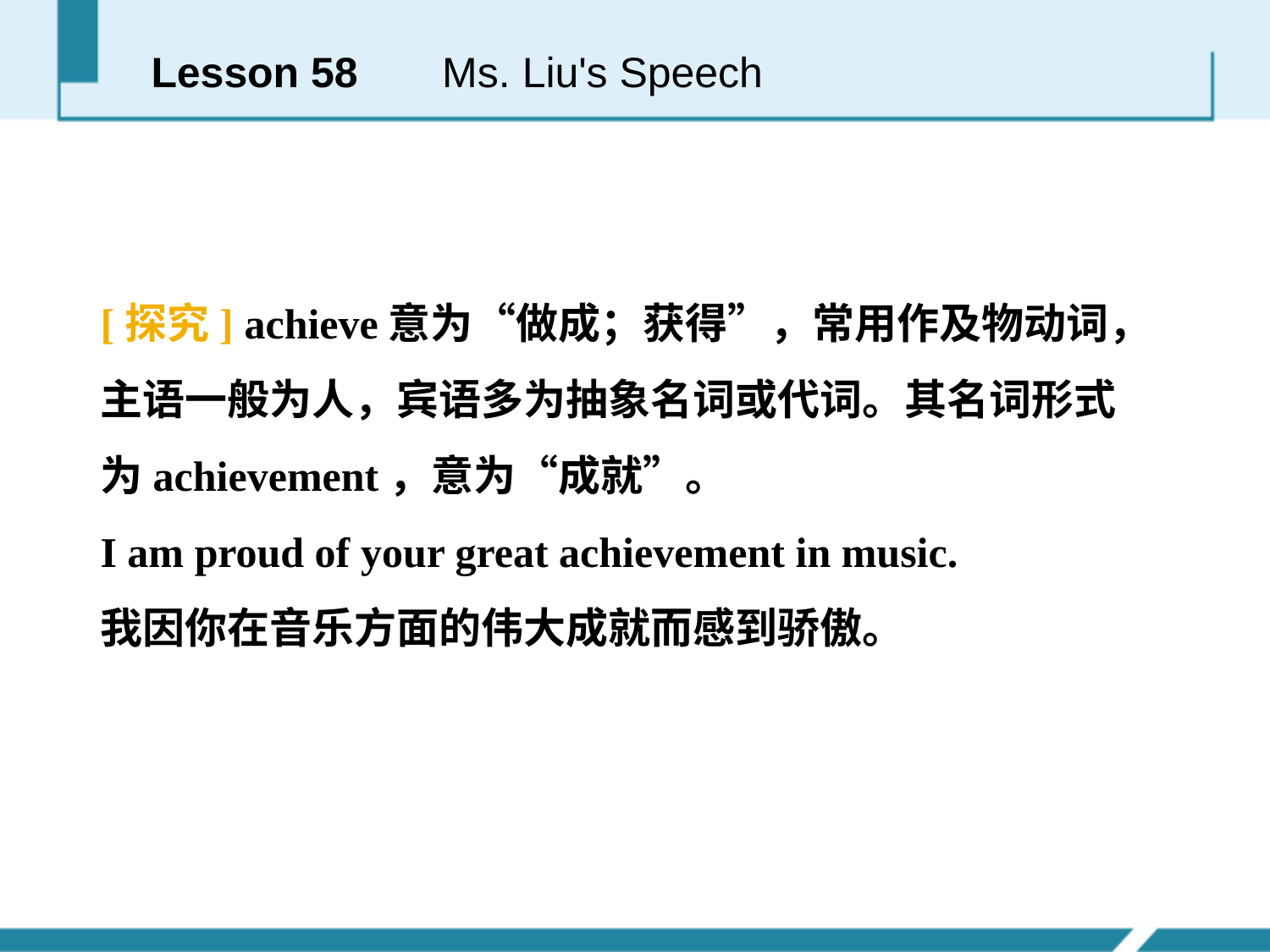

Lesson 58 　 Ms. Liu's Speech
[探究] achieve意为“做成；获得”，常用作及物动词，主语一般为人，宾语多为抽象名词或代词。其名词形式为achievement，意为“成就”。
I am proud of your great achievement in music.
我因你在音乐方面的伟大成就而感到骄傲。